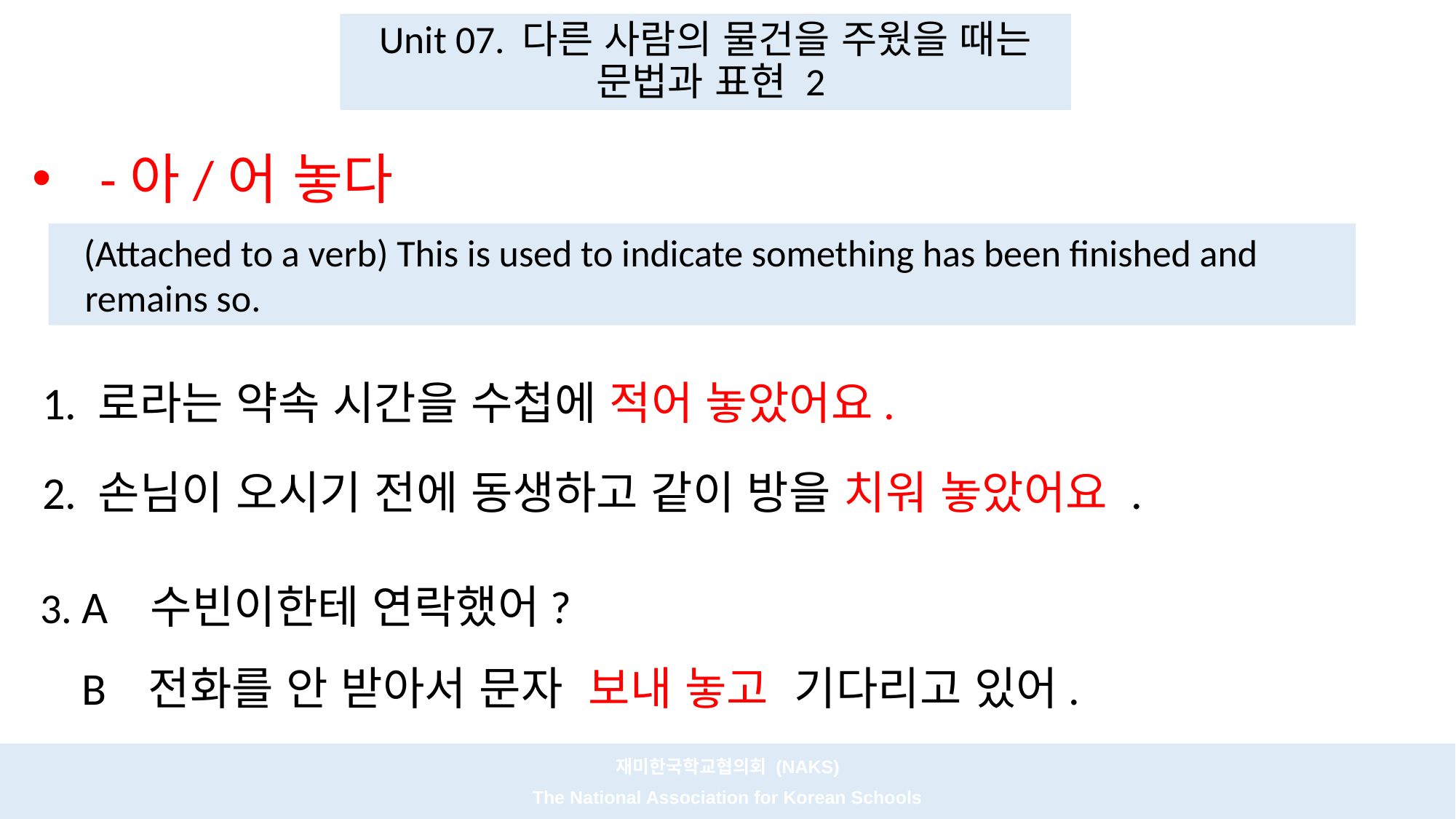

Unit 07. 다른 사람의 물건을 주웠을 때는
 문법과 표현 2
-아/어 놓다
   (Attached to a verb) This is used to indicate something has been finished and
   remains so.

 1. 로라는 약속 시간을 수첩에 적어 놓았어요.

 2. 손님이 오시기 전에 동생하고 같이 방을 치워 놓았어요 .
3. A   수빈이한테 연락했어?
    B   전화를 안 받아서 문자  보내 놓고  기다리고 있어.
재미한국학교협의회 (NAKS)
The National Association for Korean Schools